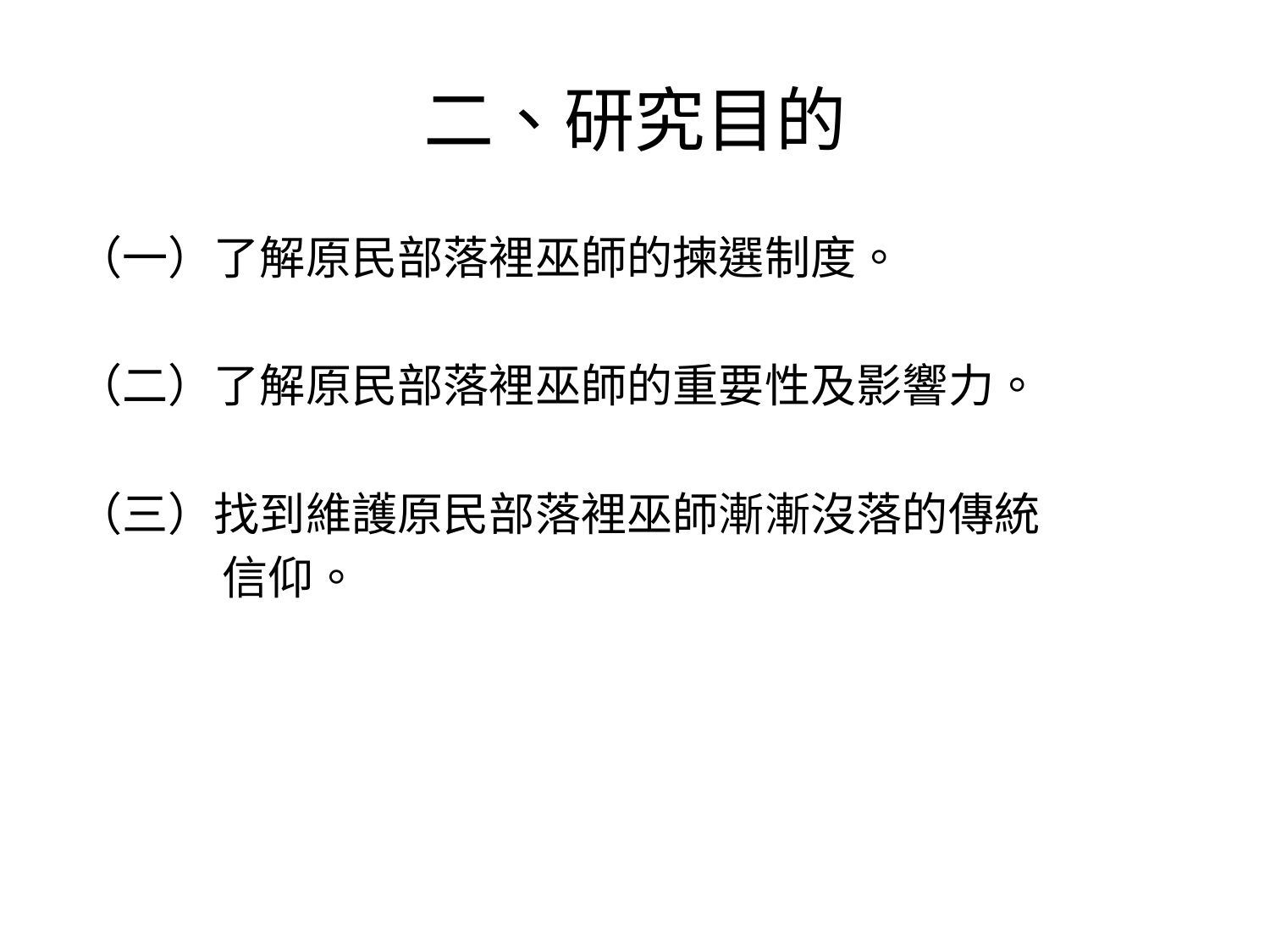

# 二、研究目的
（一）了解原民部落裡巫師的揀選制度。

（二）了解原民部落裡巫師的重要性及影響力。

（三）找到維護原民部落裡巫師漸漸沒落的傳統
             信仰。